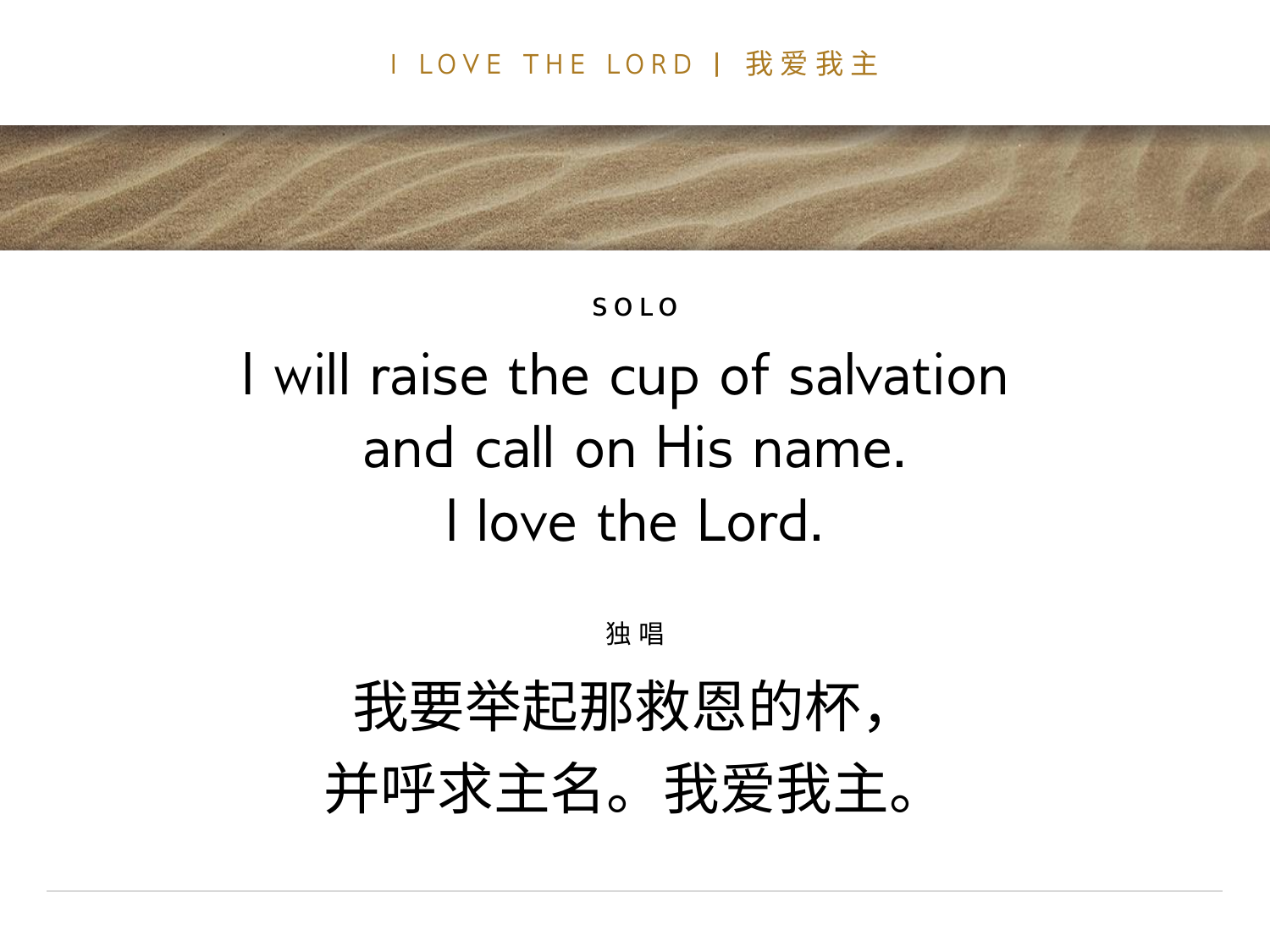

# I LOVE THE LORD | 我爱我主
SOLO
I will raise the cup of salvation
and call on His name.
I love the Lord.
独唱
我要举起那救恩的杯，
并呼求主名。我爱我主。